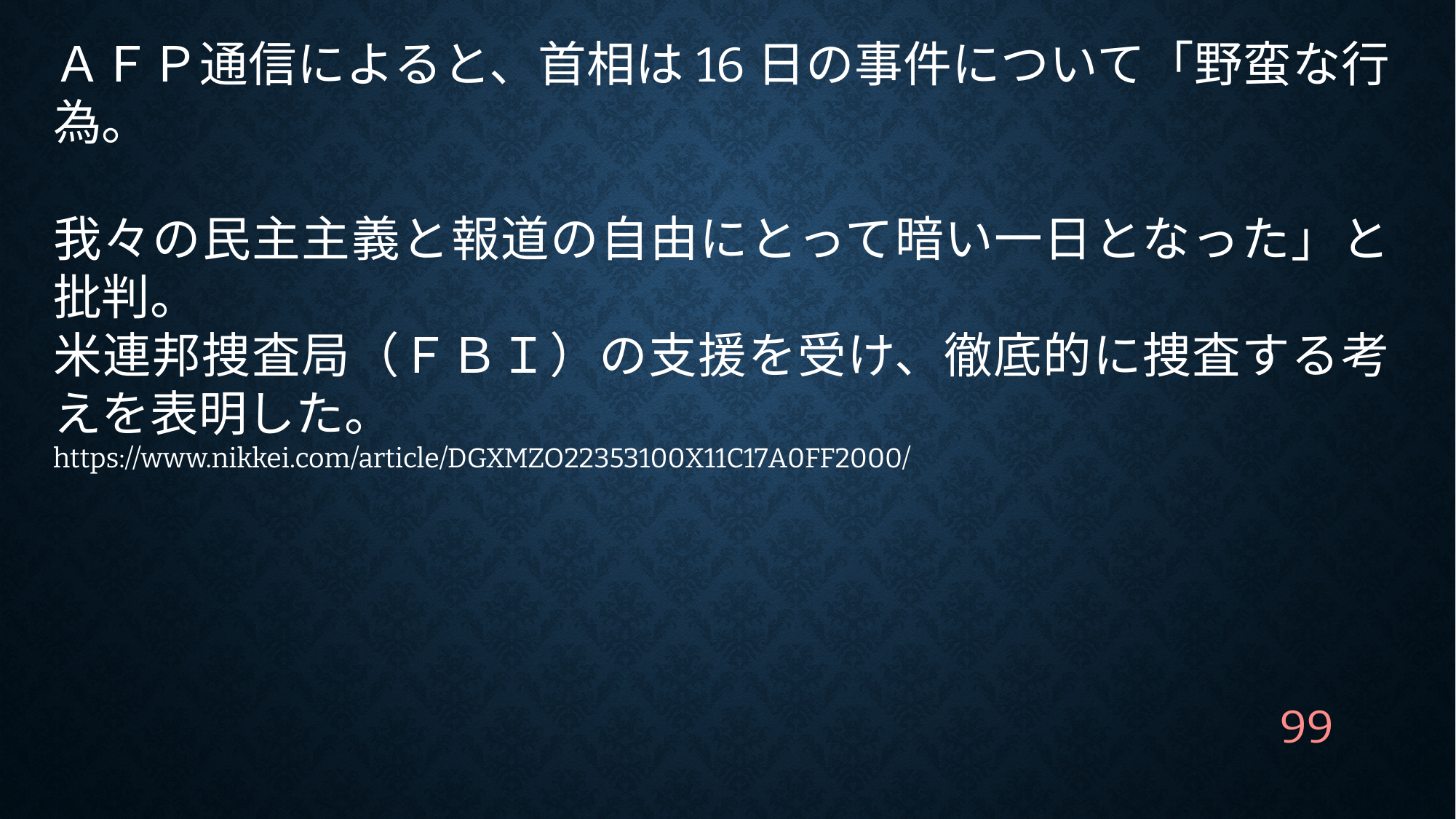

ＡＦＰ通信によると、首相は16日の事件について「野蛮な行為。

我々の民主主義と報道の自由にとって暗い一日となった」と批判。
米連邦捜査局（ＦＢＩ）の支援を受け、徹底的に捜査する考えを表明した。
https://www.nikkei.com/article/DGXMZO22353100X11C17A0FF2000/
99